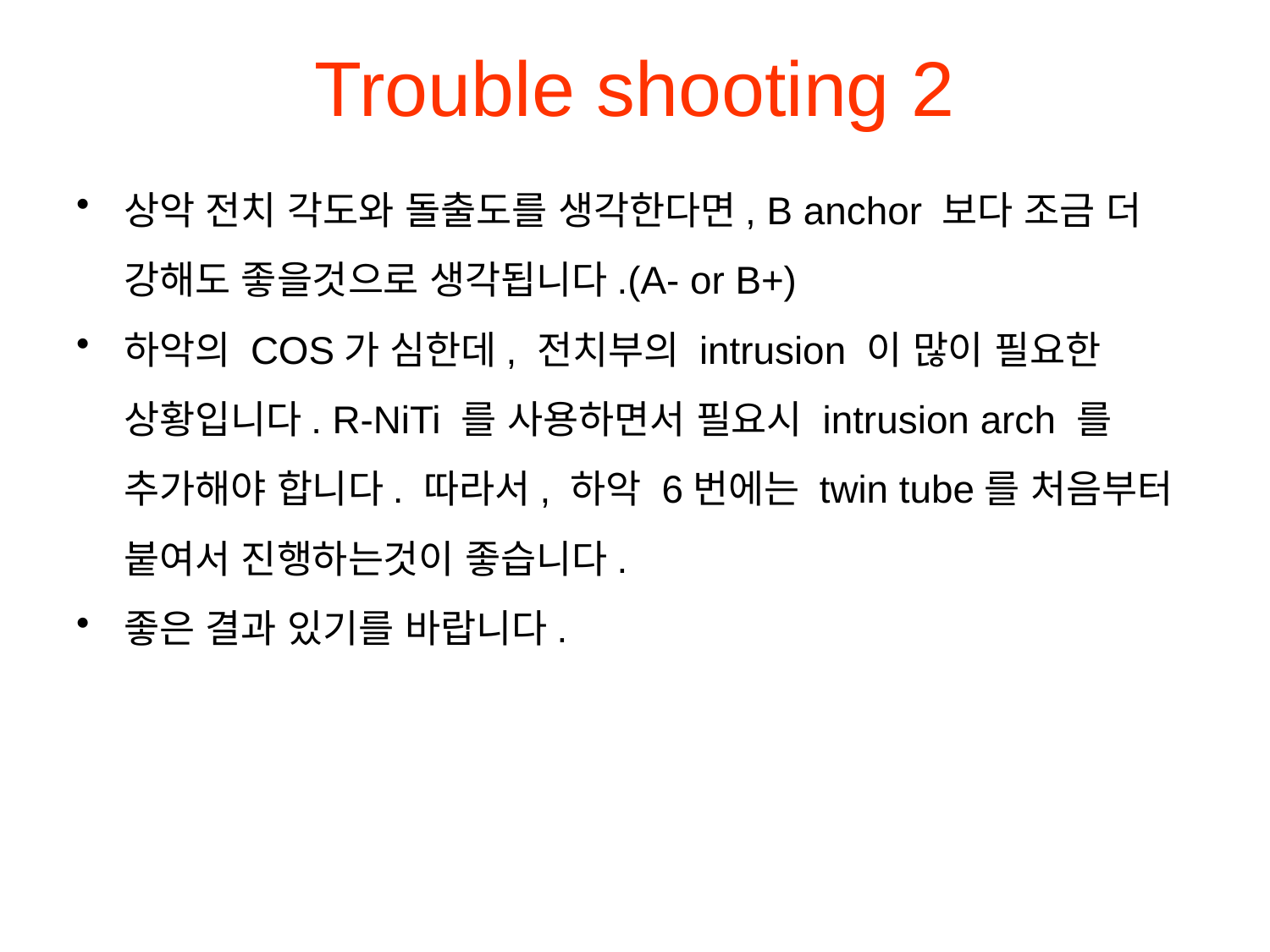

# Trouble shooting 2
상악 전치 각도와 돌출도를 생각한다면, B anchor 보다 조금 더 강해도 좋을것으로 생각됩니다.(A- or B+)
하악의 COS가 심한데, 전치부의 intrusion 이 많이 필요한 상황입니다. R-NiTi 를 사용하면서 필요시 intrusion arch 를 추가해야 합니다. 따라서, 하악 6번에는 twin tube를 처음부터 붙여서 진행하는것이 좋습니다.
좋은 결과 있기를 바랍니다.